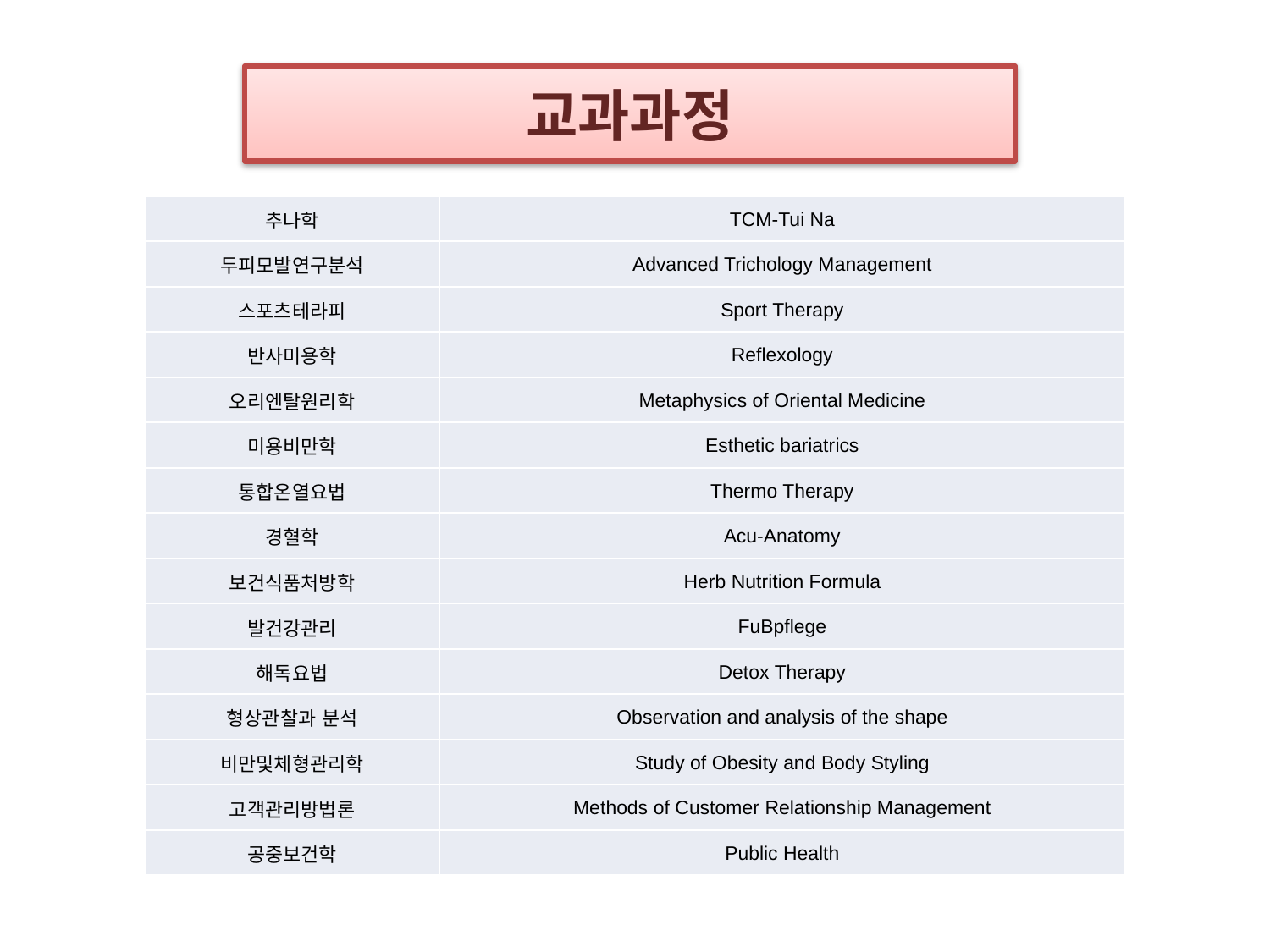

교과과정
| 추나학 | TCM-Tui Na |
| --- | --- |
| 두피모발연구분석 | Advanced Trichology Management |
| 스포츠테라피 | Sport Therapy |
| 반사미용학 | Reflexology |
| 오리엔탈원리학 | Metaphysics of Oriental Medicine |
| 미용비만학 | Esthetic bariatrics |
| 통합온열요법 | Thermo Therapy |
| 경혈학 | Acu-Anatomy |
| 보건식품처방학 | Herb Nutrition Formula |
| 발건강관리 | FuBpflege |
| 해독요법 | Detox Therapy |
| 형상관찰과 분석 | Observation and analysis of the shape |
| 비만및체형관리학 | Study of Obesity and Body Styling |
| 고객관리방법론 | Methods of Customer Relationship Management |
| 공중보건학 | Public Health |